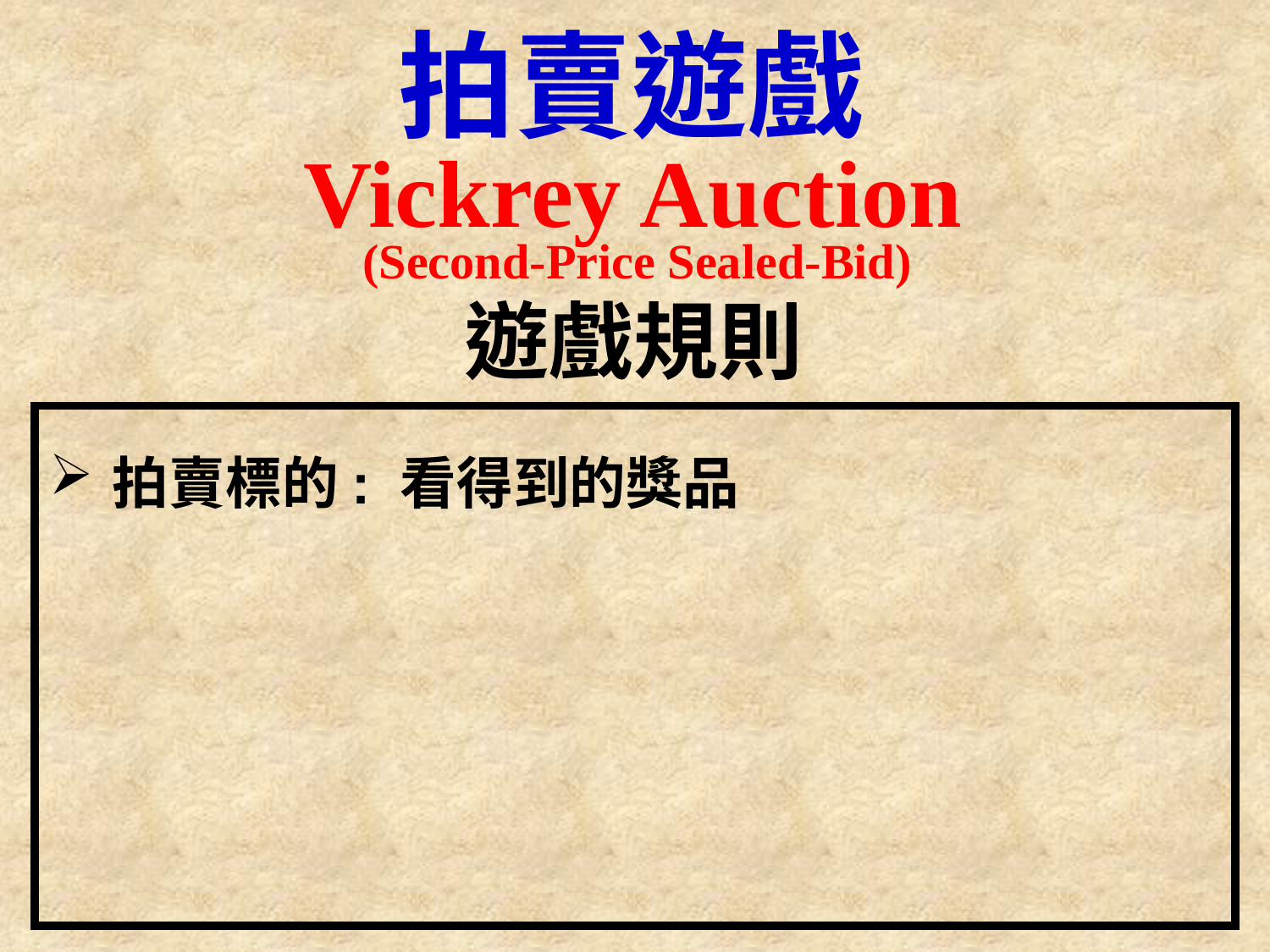

拍賣遊戲
Vickrey Auction
(Second-Price Sealed-Bid)
遊戲規則

拍賣標的: 看得到的獎品